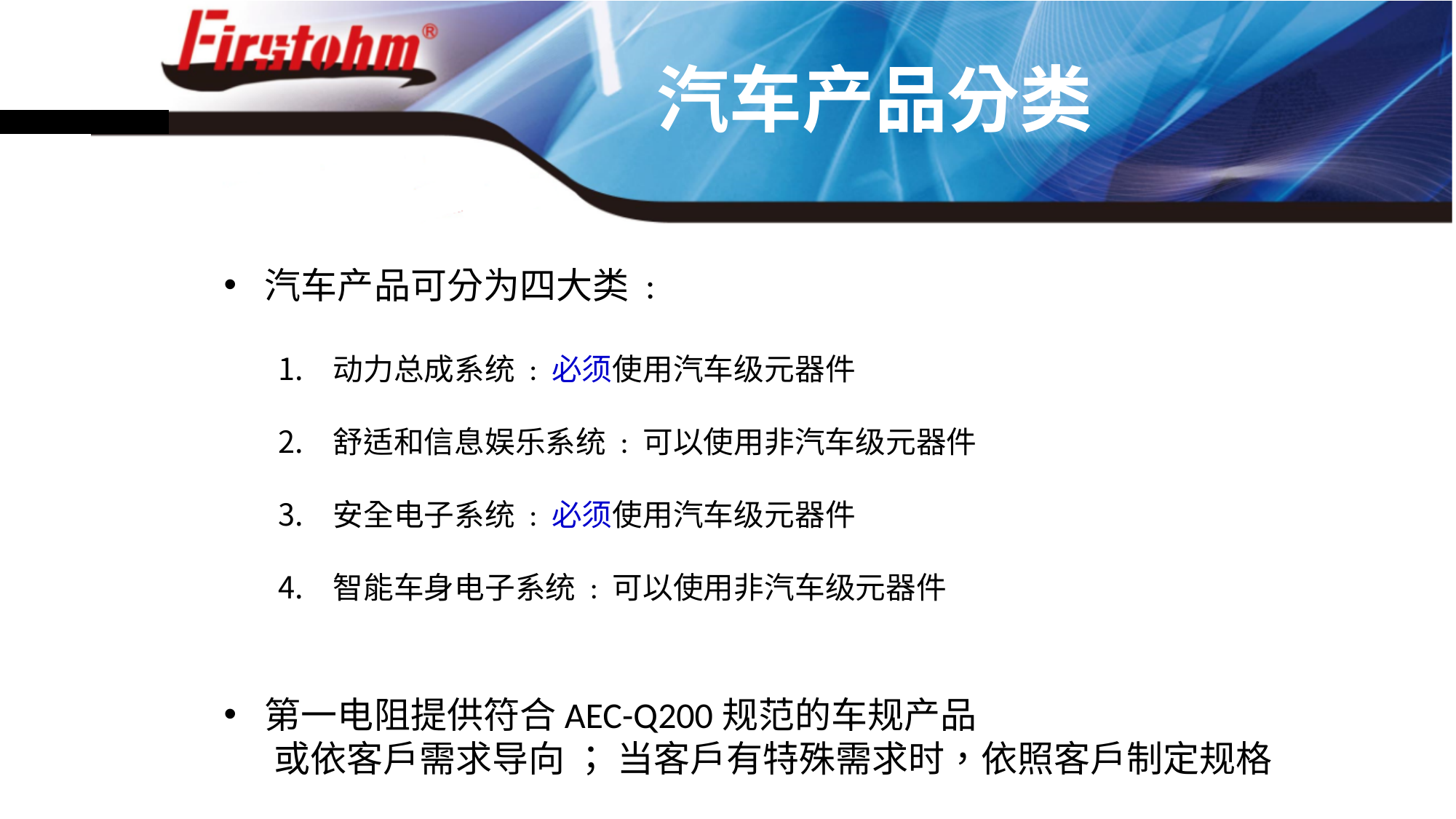

汽车产品分类
汽车产品可分为四大类 :

动力总成系统 : 必须使用汽车级元器件

舒适和信息娱乐系统 : 可以使用非汽车级元器件

安全电子系统 : 必须使用汽车级元器件

智能车身电子系统 : 可以使用非汽车级元器件

第一电阻提供符合AEC-Q200规范的车规产品
     或依客户需求导向 ； 当客户有特殊需求时，依照客户制定规格